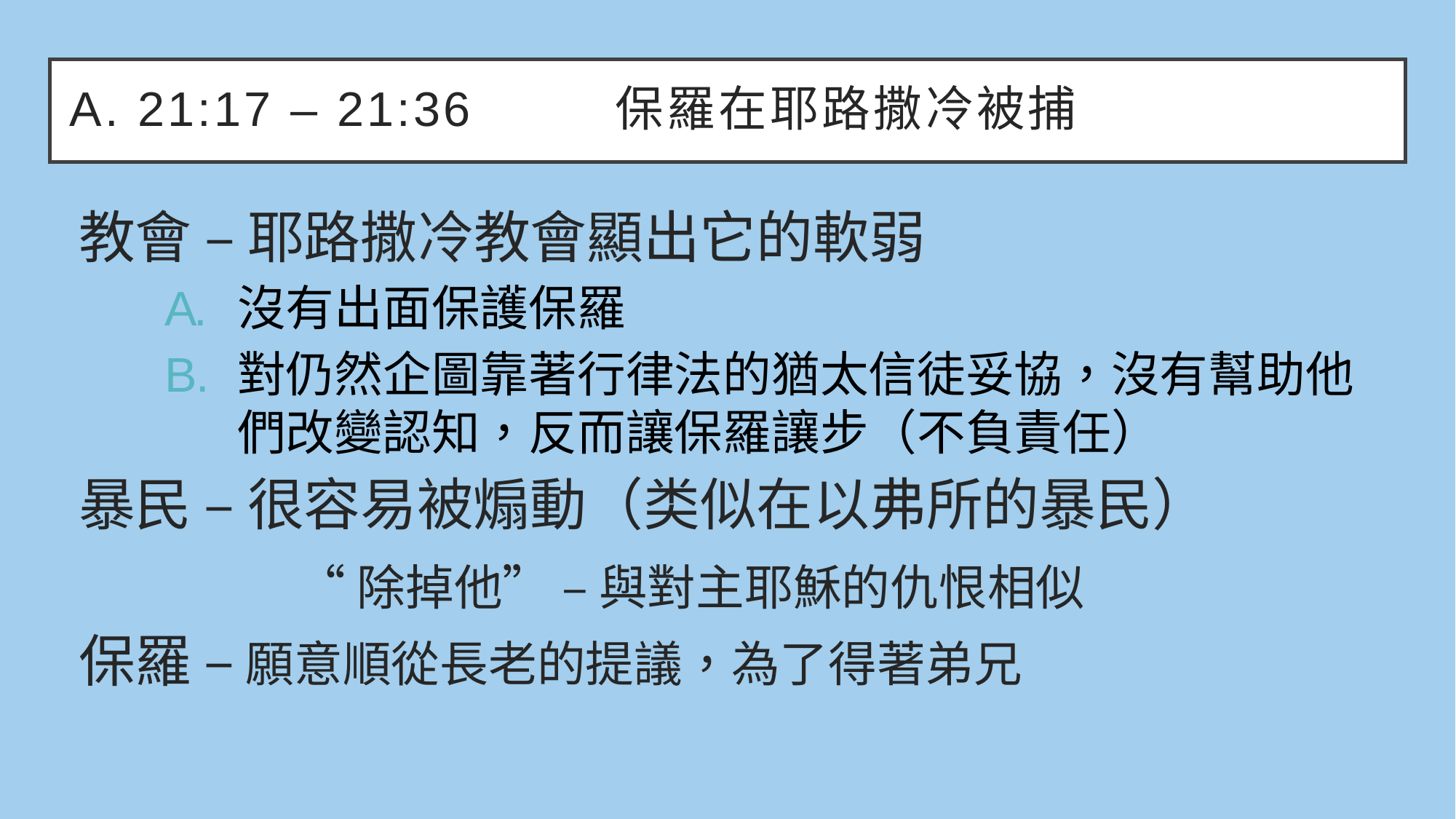

# A. 21:17 – 21:36		保羅在耶路撒冷被捕
教會 – 耶路撒冷教會顯出它的軟弱
沒有出面保護保羅
對仍然企圖靠著行律法的猶太信徒妥協，沒有幫助他們改變認知，反而讓保羅讓步（不負責任）
暴民 – 很容易被煽動（类似在以弗所的暴民）
		“除掉他” – 與對主耶穌的仇恨相似
保羅 – 願意順從長老的提議，為了得著弟兄